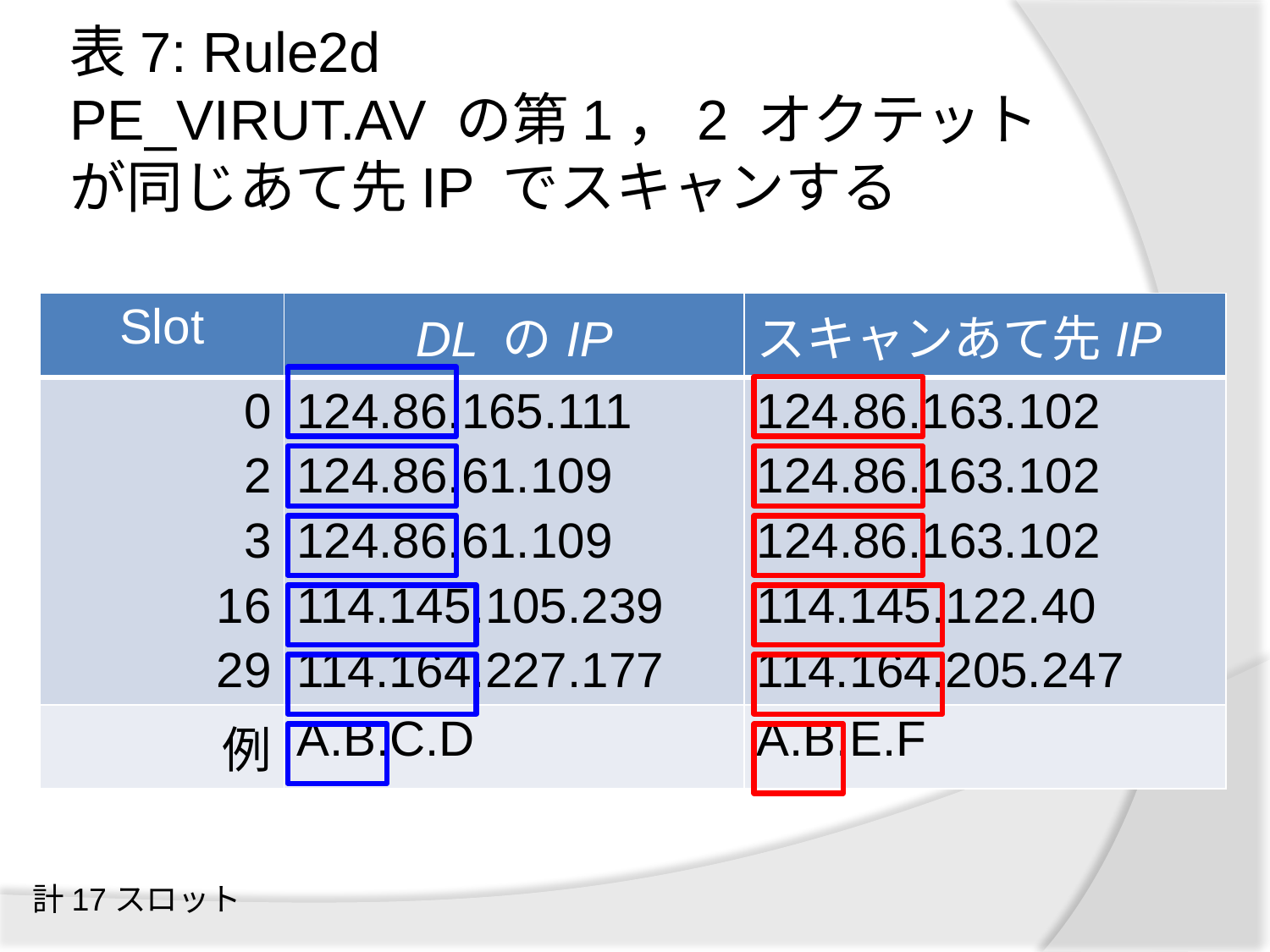

# 表7: Rule2d PE_VIRUT.AV の第1，2 オクテットが同じあて先IP でスキャンする
| Slot | DL のIP | スキャンあて先IP |
| --- | --- | --- |
| 0 2 3 16 29 | 124.86.165.111 124.86.61.109 124.86.61.109 114.145.105.239 114.164.227.177 | 124.86.163.102 124.86.163.102 124.86.163.102 114.145.122.40 114.164.205.247 |
| 例 | A.B.C.D | A.B.E.F |

計17スロット